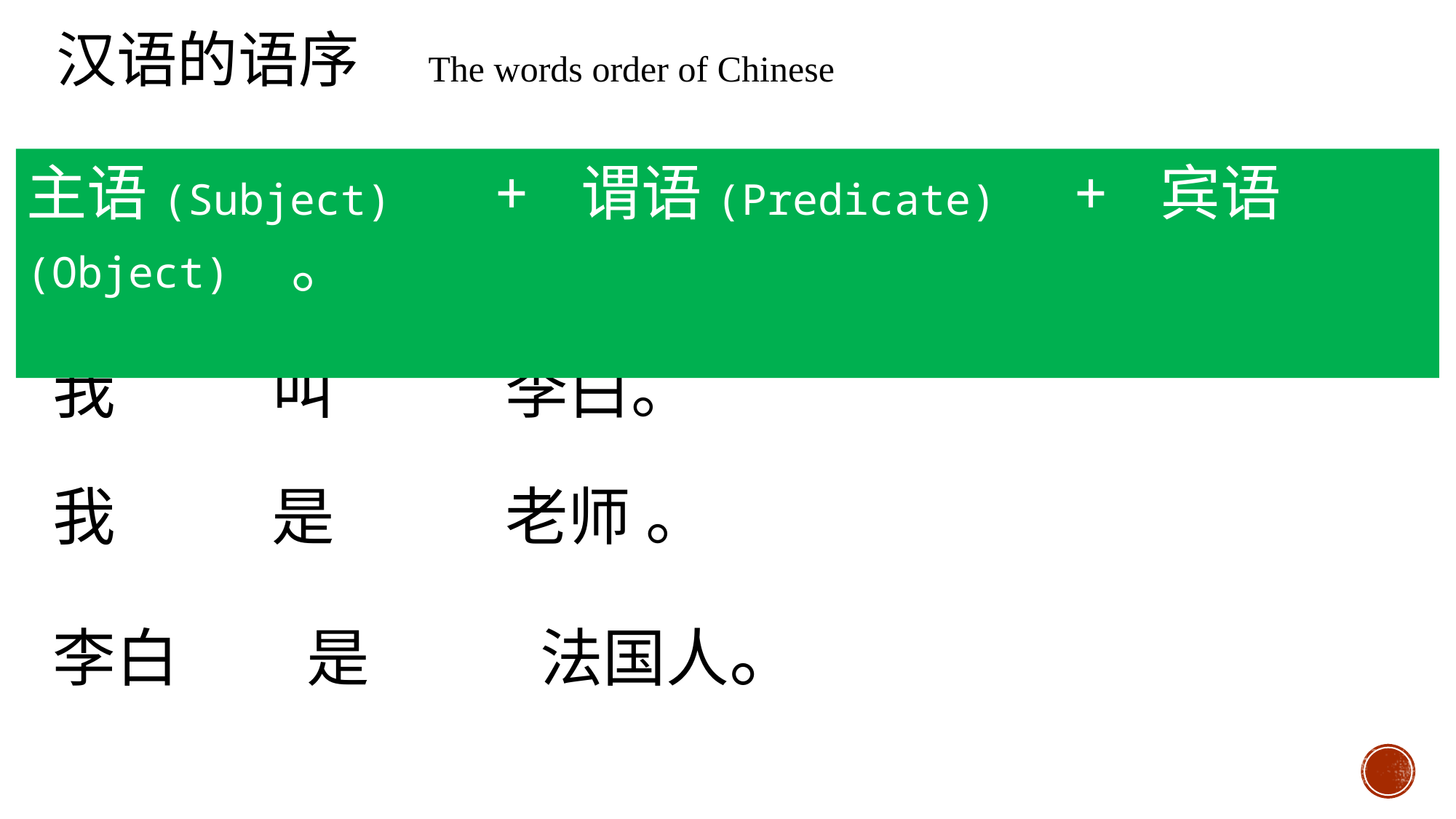

汉语的语序    The words order of Chinese
主语(Subject)    + 谓语(Predicate)   + 宾语(Object)  。

我           叫            李白。
我           是            老师 。
李白         是            法国人。